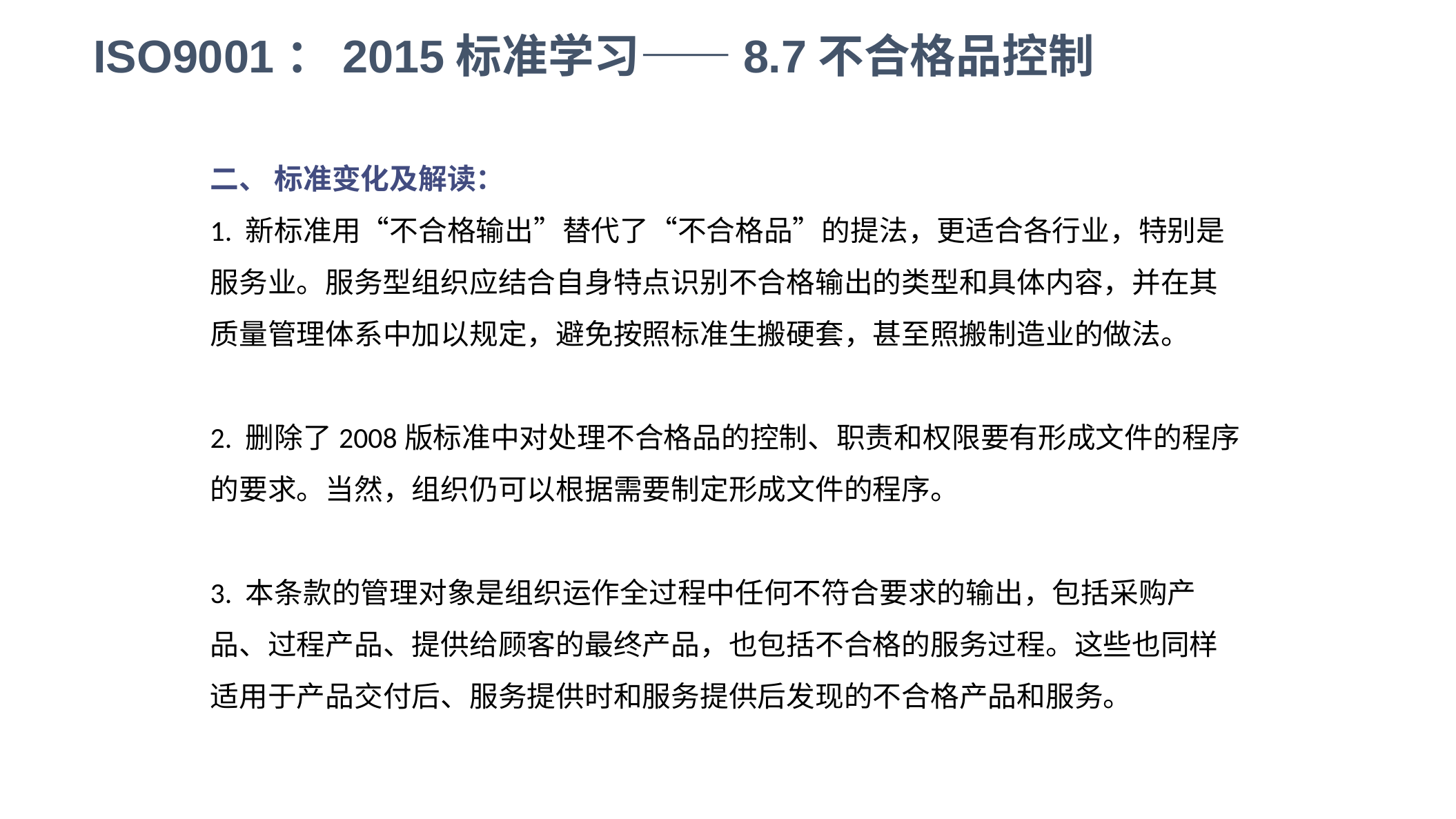

ISO9001：2015标准学习——8.7不合格品控制
二、 标准变化及解读：
1. 新标准用“不合格输出”替代了“不合格品”的提法，更适合各行业，特别是服务业。服务型组织应结合自身特点识别不合格输出的类型和具体内容，并在其质量管理体系中加以规定，避免按照标准生搬硬套，甚至照搬制造业的做法。
2. 删除了2008版标准中对处理不合格品的控制、职责和权限要有形成文件的程序的要求。当然，组织仍可以根据需要制定形成文件的程序。

3. 本条款的管理对象是组织运作全过程中任何不符合要求的输出，包括采购产品、过程产品、提供给顾客的最终产品，也包括不合格的服务过程。这些也同样适用于产品交付后、服务提供时和服务提供后发现的不合格产品和服务。